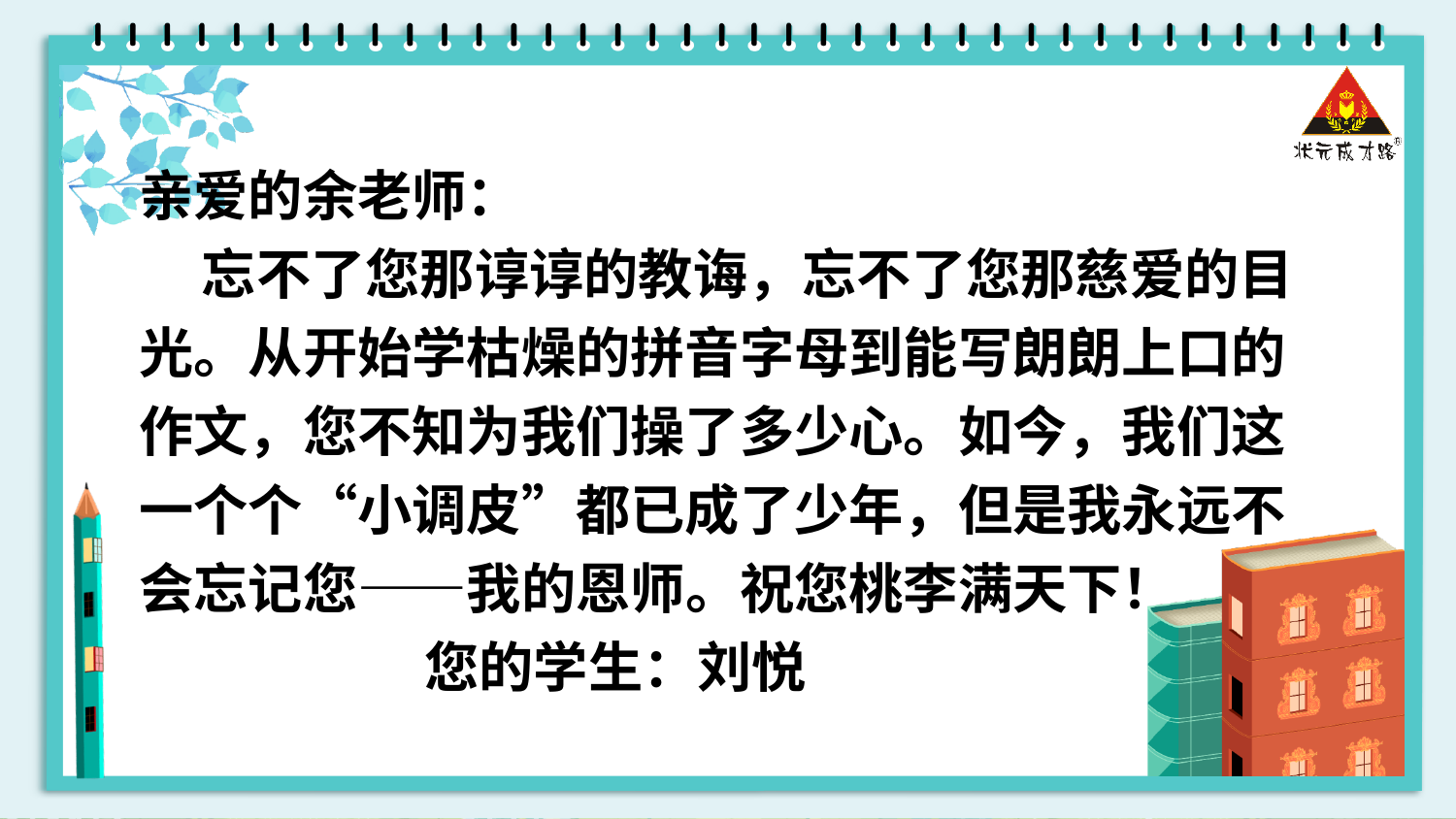

亲爱的余老师：
    忘不了您那谆谆的教诲，忘不了您那慈爱的目光。从开始学枯燥的拼音字母到能写朗朗上口的作文，您不知为我们操了多少心。如今，我们这一个个“小调皮”都已成了少年，但是我永远不会忘记您——我的恩师。祝您桃李满天下！
                      您的学生：刘悦